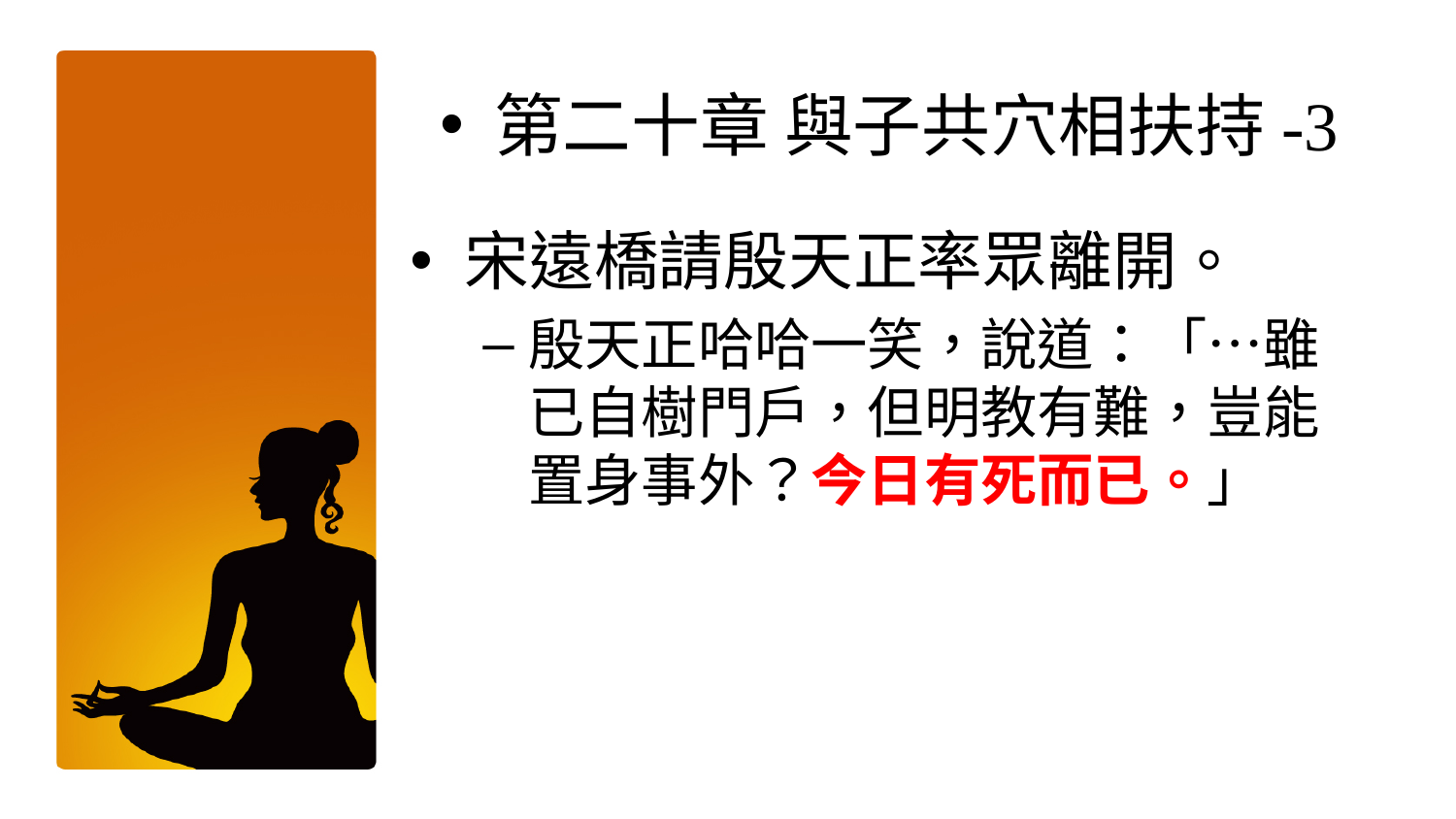

第二十章 與子共穴相扶持-3
宋遠橋請殷天正率眾離開。
殷天正哈哈一笑，說道：「…雖已自樹門戶，但明教有難，豈能置身事外？今日有死而已。」